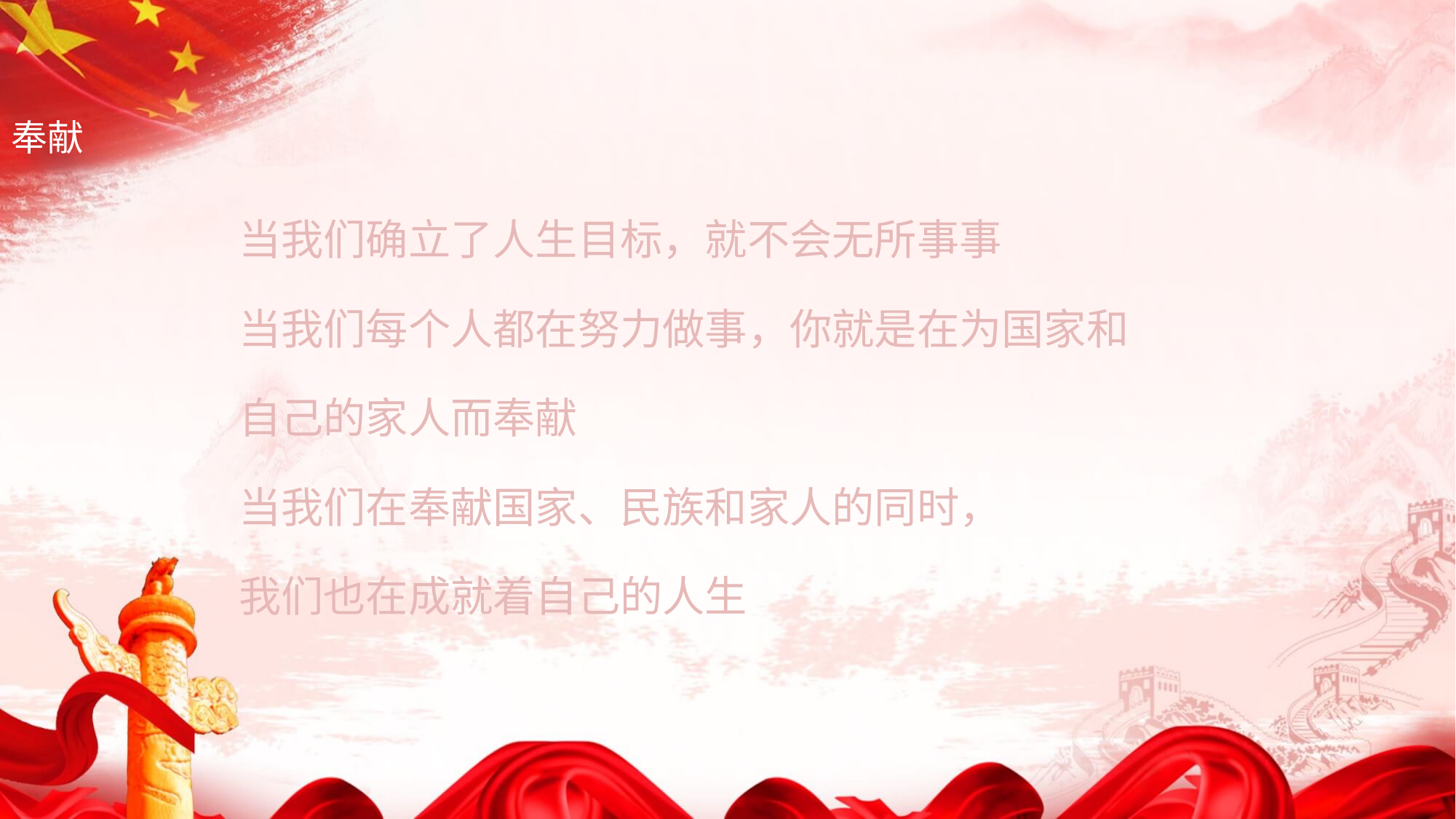

奉献

当我们确立了人生目标，就不会无所事事
当我们每个人都在努力做事，你就是在为国家和
自己的家人而奉献
当我们在奉献国家、民族和家人的同时，
我们也在成就着自己的人生